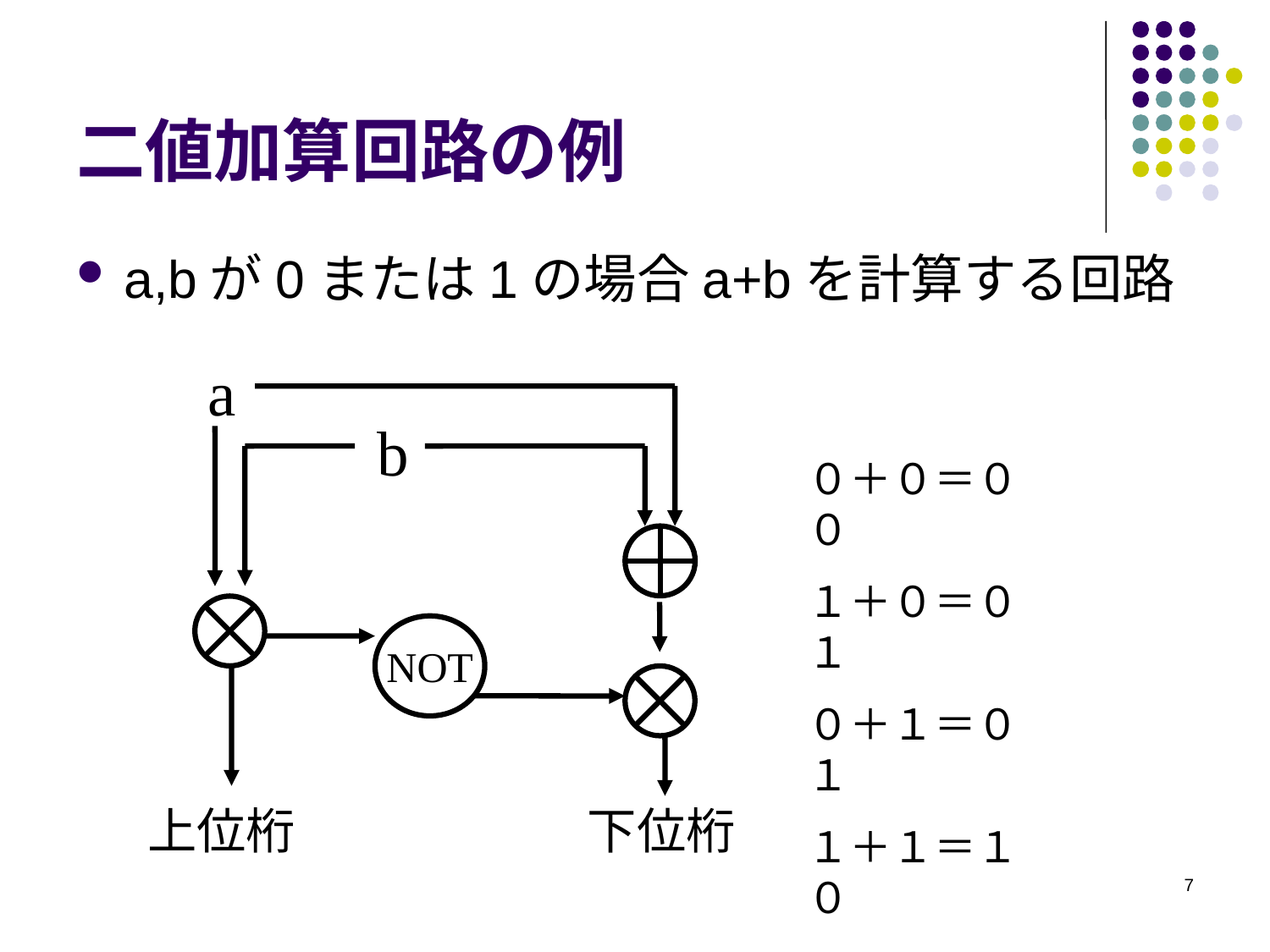

# 二値加算回路の例
a,bが0または1の場合a+bを計算する回路
a

b

NOT

上位桁
下位桁
０＋０＝００
１＋０＝０１
０＋１＝０１
１＋１＝１０
7